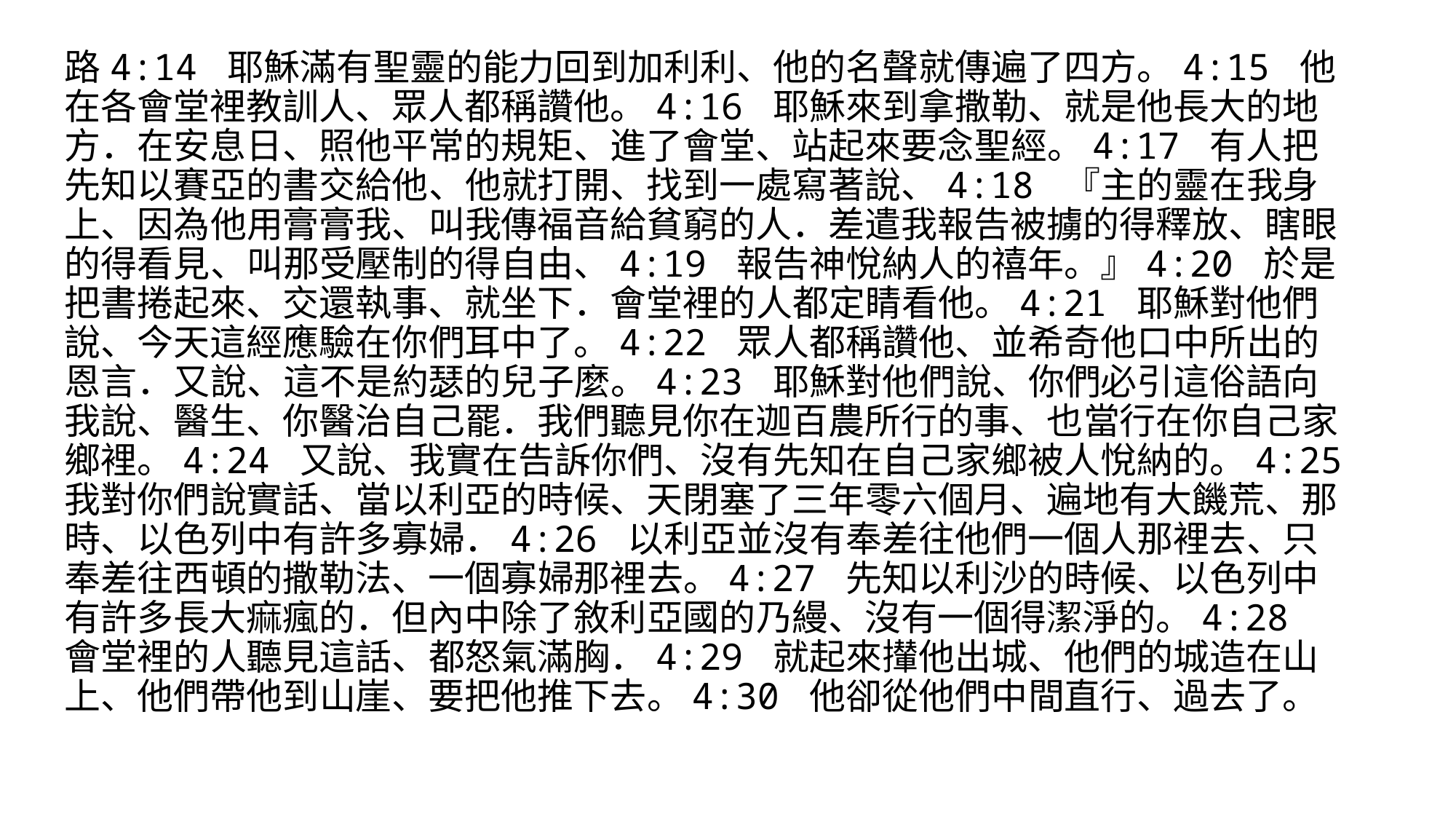

路4:14 耶穌滿有聖靈的能力回到加利利、他的名聲就傳遍了四方。4:15 他在各會堂裡教訓人、眾人都稱讚他。4:16 耶穌來到拿撒勒、就是他長大的地方．在安息日、照他平常的規矩、進了會堂、站起來要念聖經。4:17 有人把先知以賽亞的書交給他、他就打開、找到一處寫著說、4:18 『主的靈在我身上、因為他用膏膏我、叫我傳福音給貧窮的人．差遣我報告被擄的得釋放、瞎眼的得看見、叫那受壓制的得自由、4:19 報告神悅納人的禧年。』4:20 於是把書捲起來、交還執事、就坐下．會堂裡的人都定睛看他。4:21 耶穌對他們說、今天這經應驗在你們耳中了。4:22 眾人都稱讚他、並希奇他口中所出的恩言．又說、這不是約瑟的兒子麼。4:23 耶穌對他們說、你們必引這俗語向我說、醫生、你醫治自己罷．我們聽見你在迦百農所行的事、也當行在你自己家鄉裡。4:24 又說、我實在告訴你們、沒有先知在自己家鄉被人悅納的。4:25 我對你們說實話、當以利亞的時候、天閉塞了三年零六個月、遍地有大饑荒、那時、以色列中有許多寡婦．4:26 以利亞並沒有奉差往他們一個人那裡去、只奉差往西頓的撒勒法、一個寡婦那裡去。4:27 先知以利沙的時候、以色列中有許多長大痲瘋的．但內中除了敘利亞國的乃縵、沒有一個得潔淨的。4:28 會堂裡的人聽見這話、都怒氣滿胸．4:29 就起來攆他出城、他們的城造在山上、他們帶他到山崖、要把他推下去。4:30 他卻從他們中間直行、過去了。
#